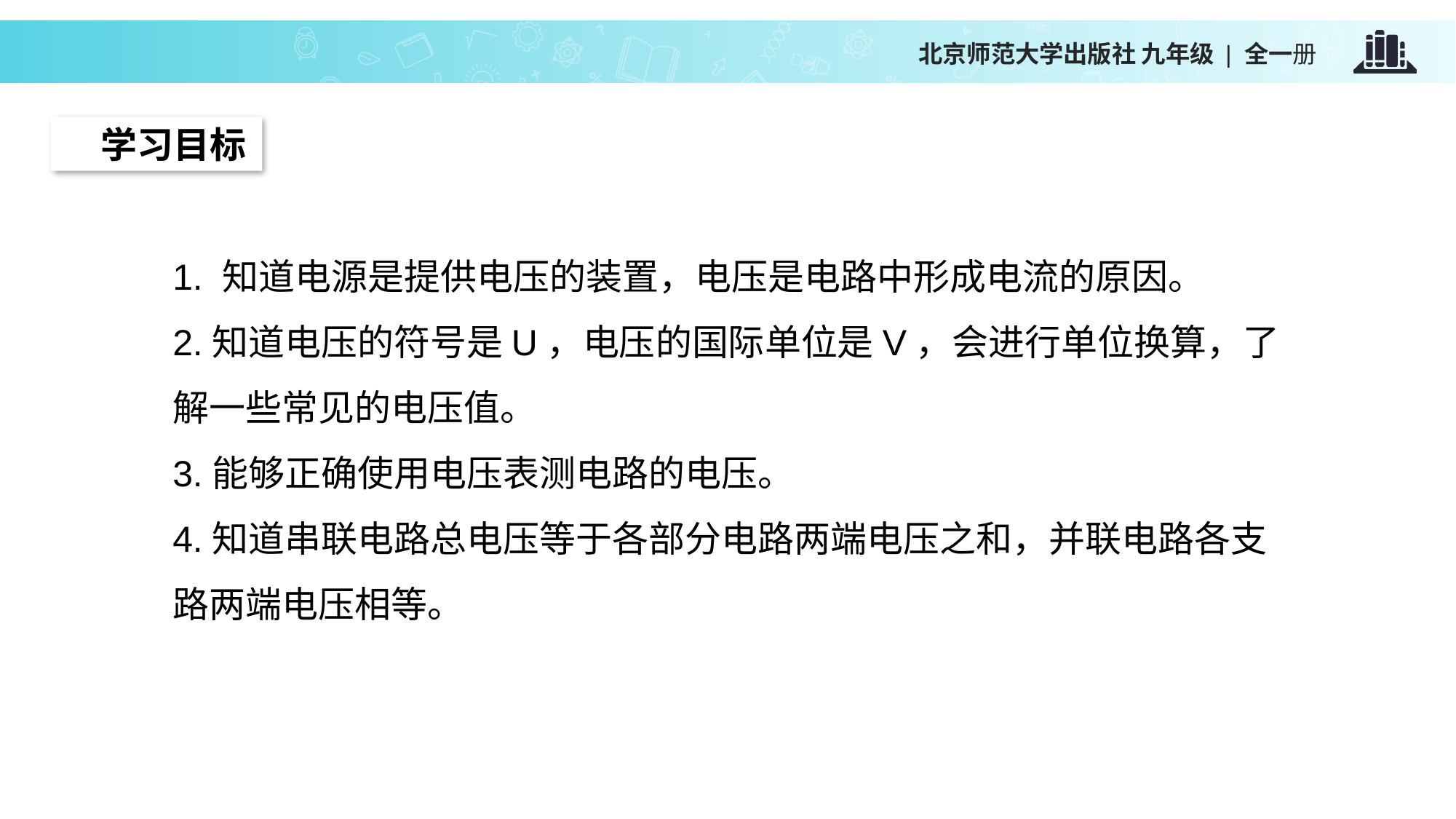

学习目标
1. 知道电源是提供电压的装置，电压是电路中形成电流的原因。
2.知道电压的符号是U，电压的国际单位是V，会进行单位换算，了解一些常见的电压值。
3.能够正确使用电压表测电路的电压。
4.知道串联电路总电压等于各部分电路两端电压之和，并联电路各支路两端电压相等。